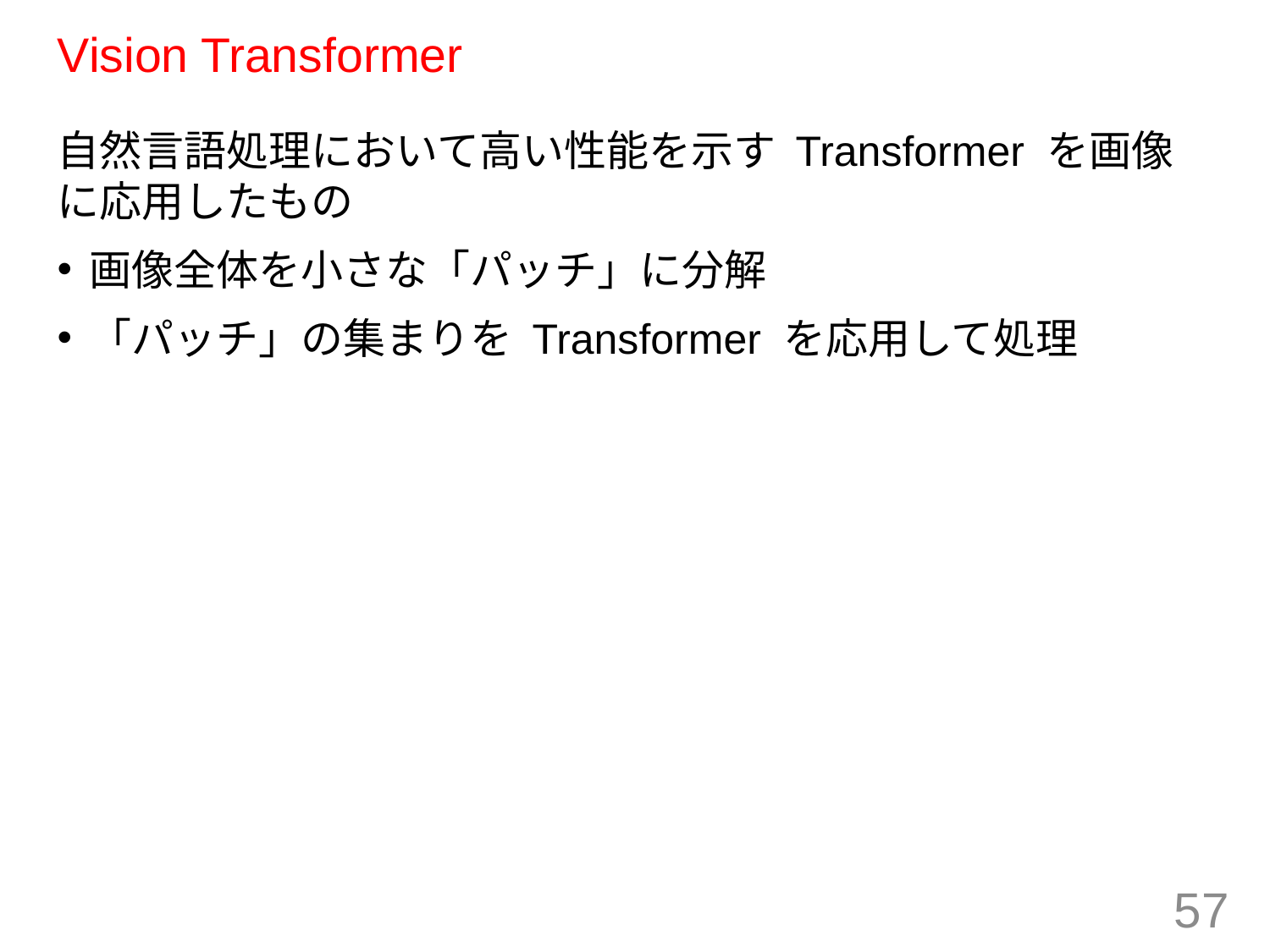

# Vision Transformer
自然言語処理において高い性能を示す Transformer を画像に応用したもの
画像全体を小さな「パッチ」に分解
「パッチ」の集まりを Transformer を応用して処理

57